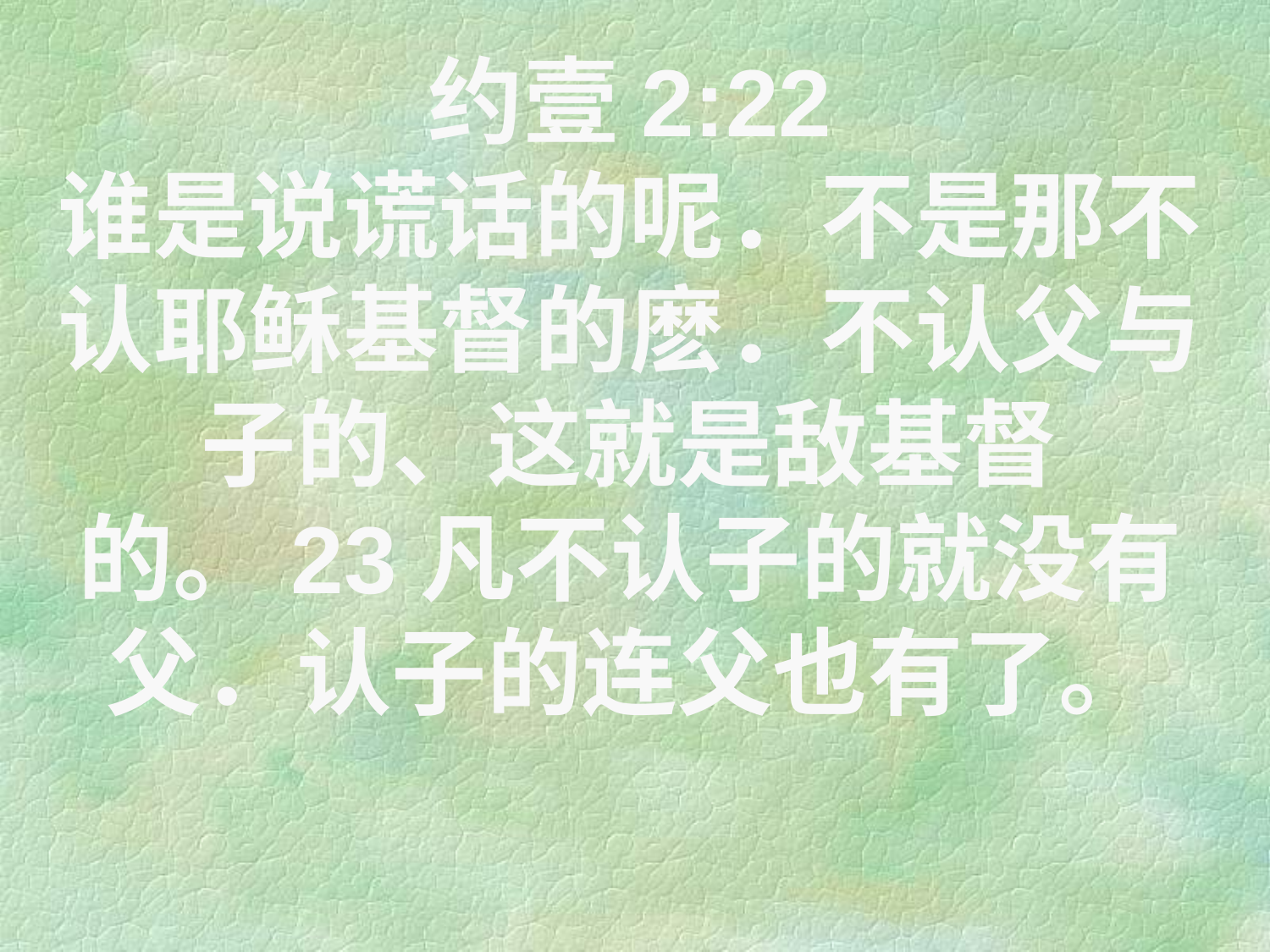

约壹2:22
谁是说谎话的呢．不是那不认耶稣基督的麽．不认父与子的、这就是敌基督的。23凡不认子的就没有父．认子的连父也有了。